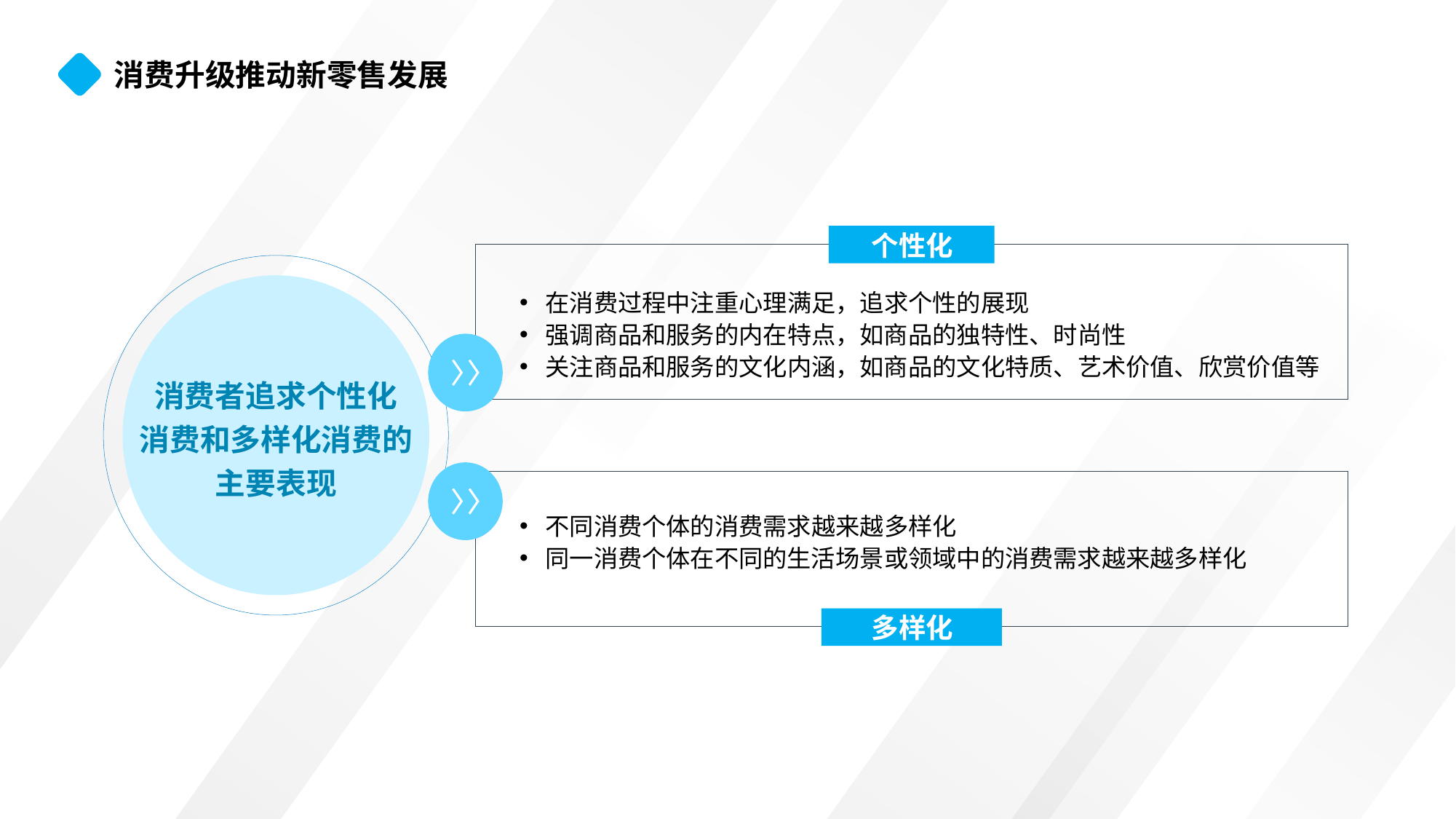

消费升级推动新零售发展

个性化

在消费过程中注重心理满足，追求个性的展现
强调商品和服务的内在特点，如商品的独特性、时尚性
关注商品和服务的文化内涵，如商品的文化特质、艺术价值、欣赏价值等

消费者追求个性化
消费和多样化消费的主要表现

不同消费个体的消费需求越来越多样化
同一消费个体在不同的生活场景或领域中的消费需求越来越多样化
多样化